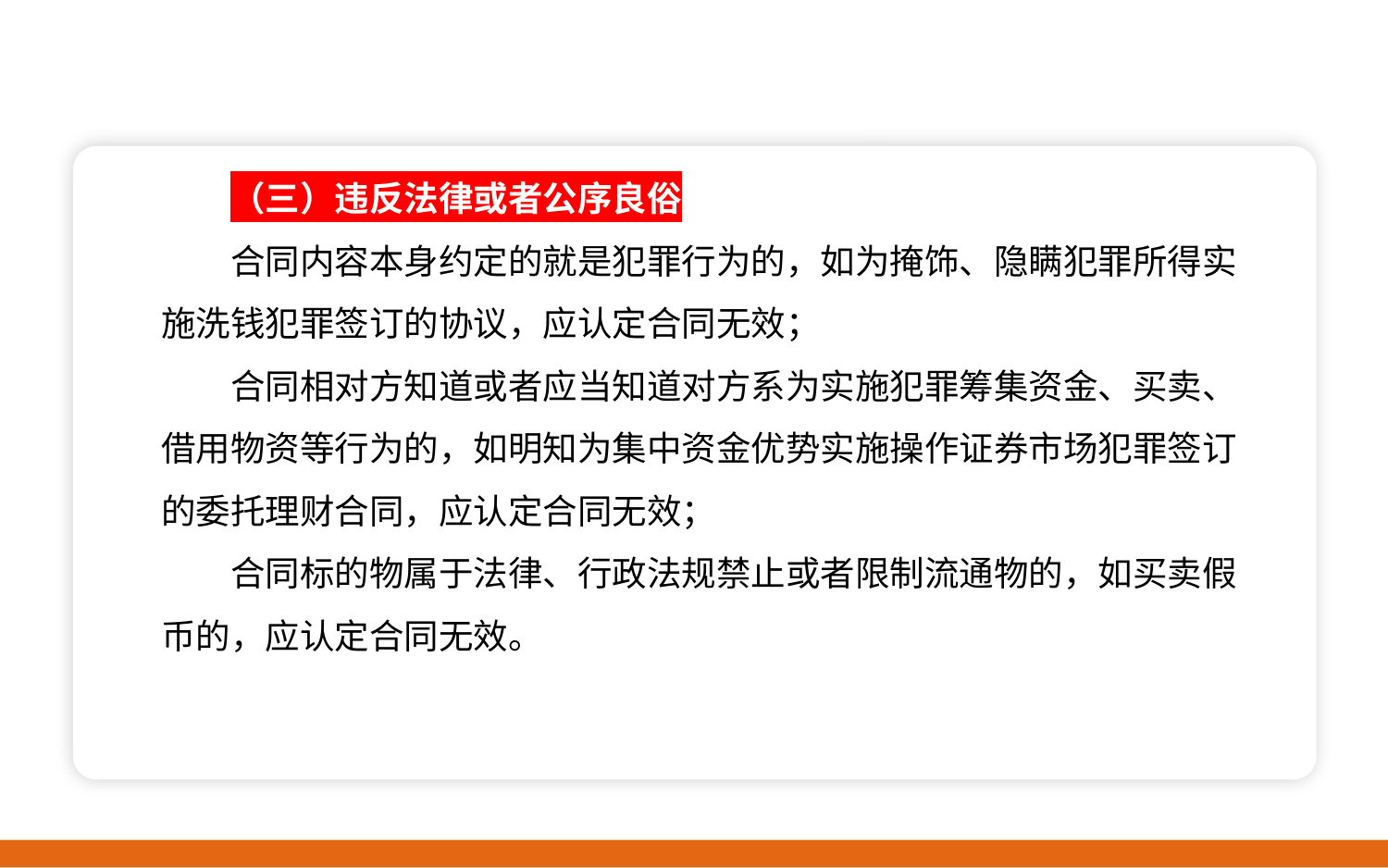

二、关于民刑交叉案件的合同效力认定

（三）违反法律或者公序良俗
合同内容本身约定的就是犯罪行为的，如为掩饰、隐瞒犯罪所得实施洗钱犯罪签订的协议，应认定合同无效；
合同相对方知道或者应当知道对方系为实施犯罪筹集资金、买卖、借用物资等行为的，如明知为集中资金优势实施操作证券市场犯罪签订的委托理财合同，应认定合同无效；
合同标的物属于法律、行政法规禁止或者限制流通物的，如买卖假币的，应认定合同无效。